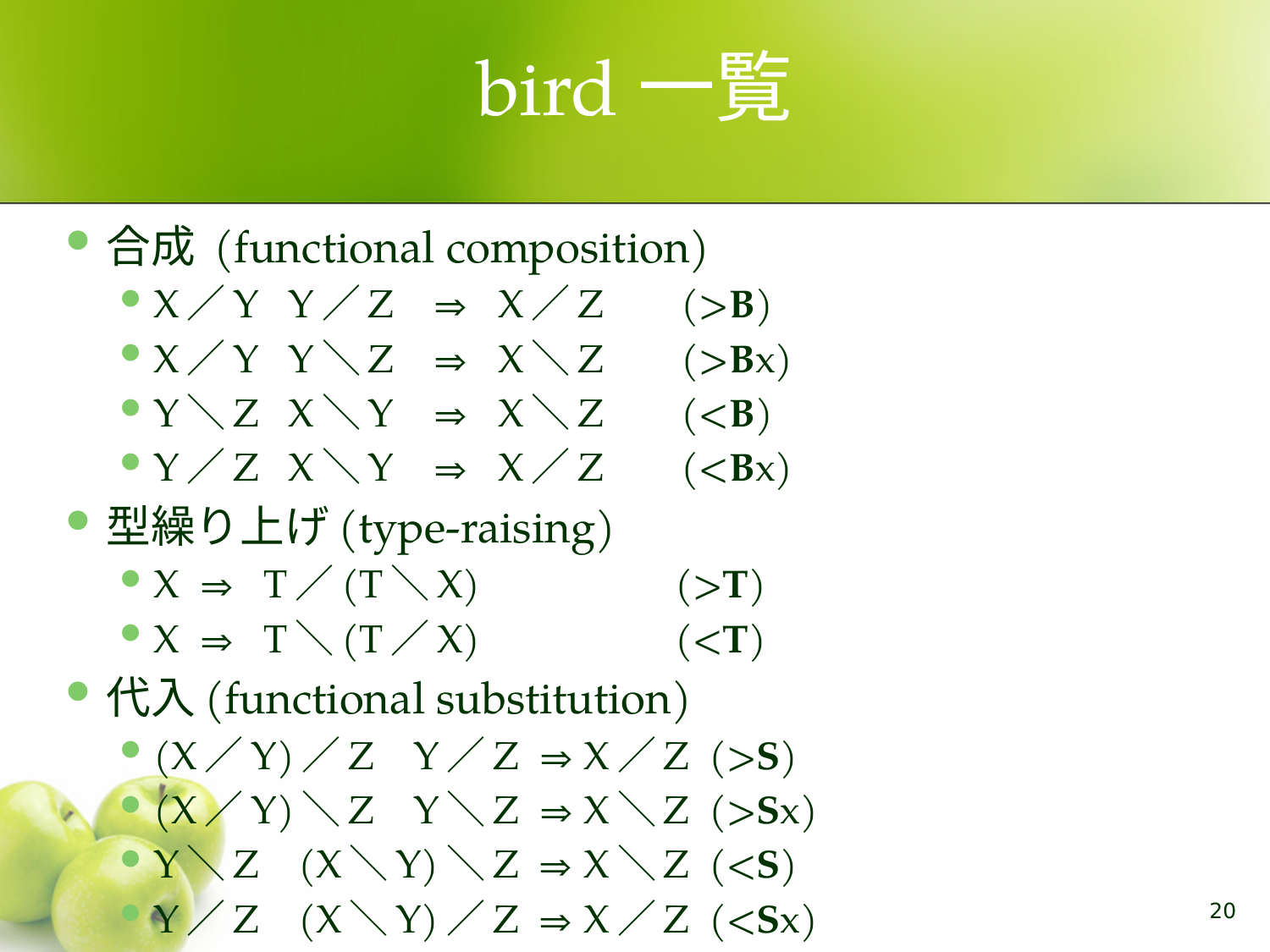

# bird一覧
合成 (functional composition)
X／Y   Y／Z    ⇒   X／Z        (>B)
X／Y   Y＼Z    ⇒   X＼Z        (>Bx)
Y＼Z   X＼Y    ⇒   X＼Z        (<B)
Y／Z   X＼Y    ⇒   X／Z        (<Bx)
型繰り上げ(type-raising)
X  ⇒   T／(T＼X)                    (>T)
X  ⇒   T＼(T／X)                    (<T)
代入(functional substitution)
(X／Y)／Z    Y／Z  ⇒ X／Z  (>S)
(X／Y)＼Z    Y＼Z  ⇒ X＼Z  (>Sx)
Y＼Z    (X＼Y)＼Z  ⇒ X＼Z  (<S)
Y／Z    (X＼Y)／Z  ⇒ X／Z  (<Sx)
20